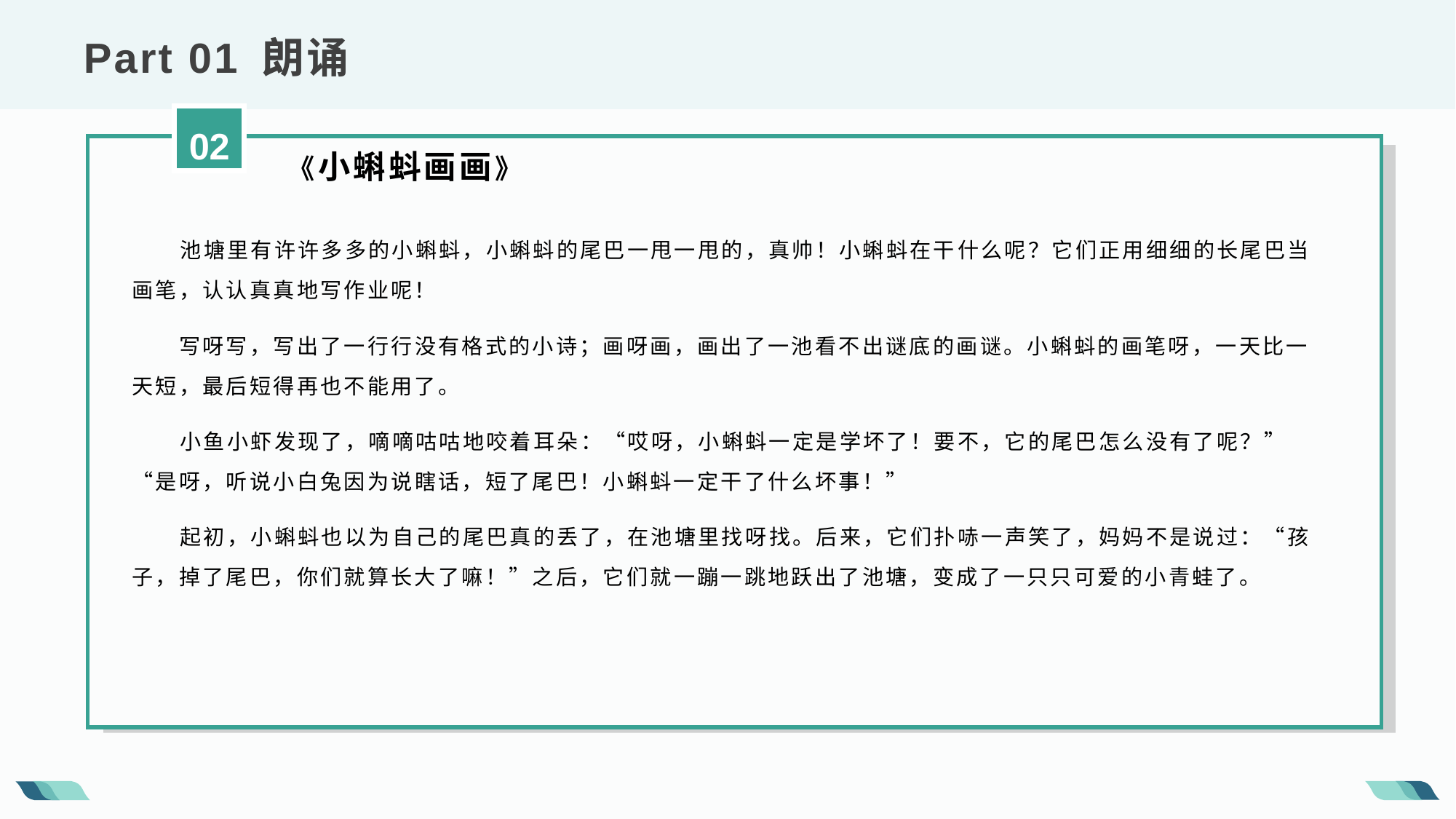

Part 01 朗诵

02
  《小蝌蚪画画》

      池塘里有许许多多的小蝌蚪，小蝌蚪的尾巴一甩一甩的，真帅！小蝌蚪在干什么呢？它们正用细细的长尾巴当画笔，认认真真地写作业呢！
　　写呀写，写出了一行行没有格式的小诗；画呀画，画出了一池看不出谜底的画谜。小蝌蚪的画笔呀，一天比一天短，最后短得再也不能用了。
      小鱼小虾发现了，嘀嘀咕咕地咬着耳朵：“哎呀，小蝌蚪一定是学坏了！要不，它的尾巴怎么没有了呢？” “是呀，听说小白兔因为说瞎话，短了尾巴！小蝌蚪一定干了什么坏事！”
      起初，小蝌蚪也以为自己的尾巴真的丢了，在池塘里找呀找。后来，它们扑哧一声笑了，妈妈不是说过：“孩子，掉了尾巴，你们就算长大了嘛！”之后，它们就一蹦一跳地跃出了池塘，变成了一只只可爱的小青蛙了。